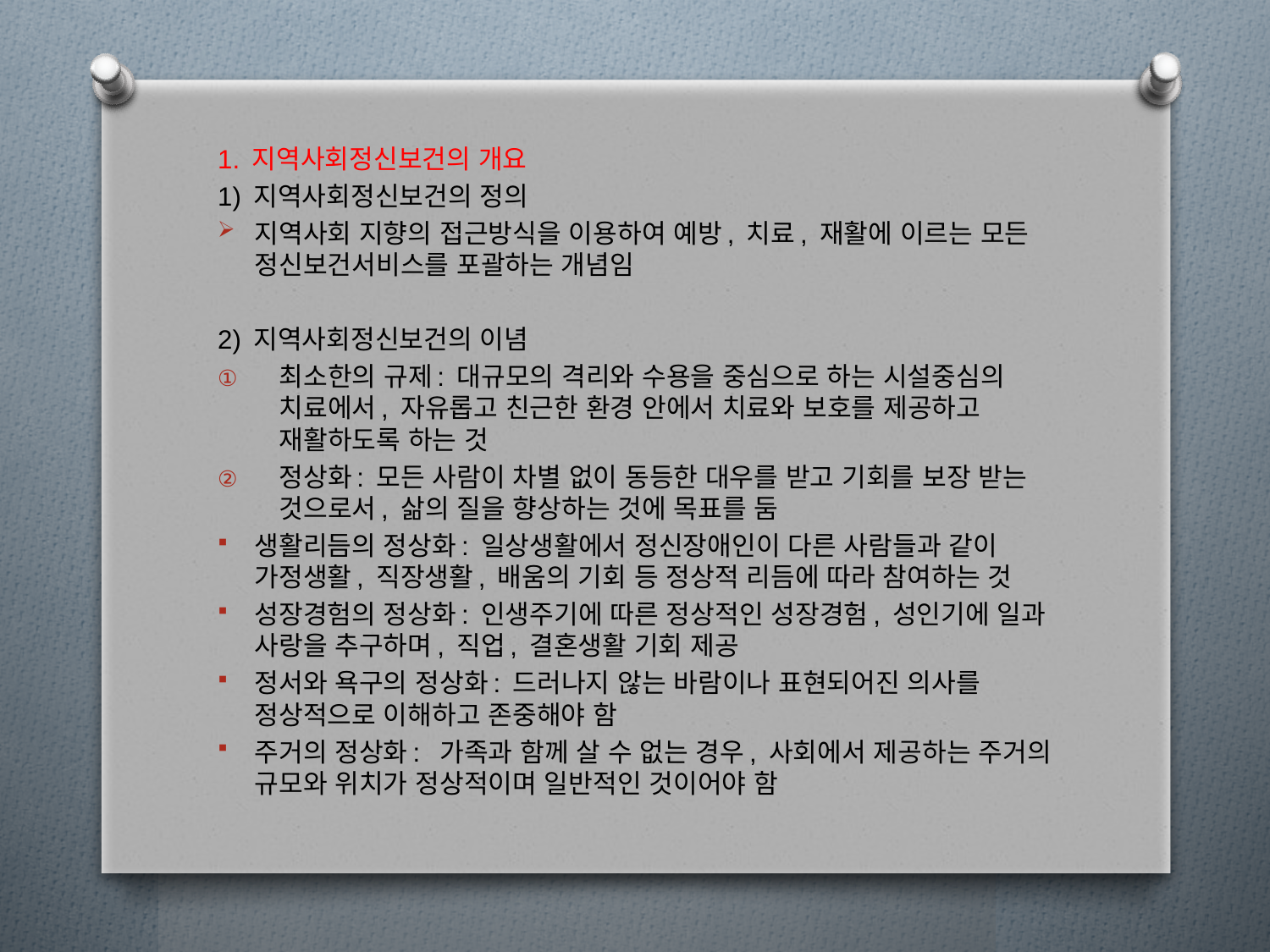

1. 지역사회정신보건의 개요
1) 지역사회정신보건의 정의
지역사회 지향의 접근방식을 이용하여 예방, 치료, 재활에 이르는 모든 정신보건서비스를 포괄하는 개념임

2) 지역사회정신보건의 이념
최소한의 규제: 대규모의 격리와 수용을 중심으로 하는 시설중심의 치료에서, 자유롭고 친근한 환경 안에서 치료와 보호를 제공하고 재활하도록 하는 것
정상화: 모든 사람이 차별 없이 동등한 대우를 받고 기회를 보장 받는 것으로서, 삶의 질을 향상하는 것에 목표를 둠
생활리듬의 정상화: 일상생활에서 정신장애인이 다른 사람들과 같이 가정생활, 직장생활, 배움의 기회 등 정상적 리듬에 따라 참여하는 것
성장경험의 정상화: 인생주기에 따른 정상적인 성장경험, 성인기에 일과 사랑을 추구하며, 직업, 결혼생활 기회 제공
정서와 욕구의 정상화: 드러나지 않는 바람이나 표현되어진 의사를 정상적으로 이해하고 존중해야 함
주거의 정상화:  가족과 함께 살 수 없는 경우, 사회에서 제공하는 주거의 규모와 위치가 정상적이며 일반적인 것이어야 함